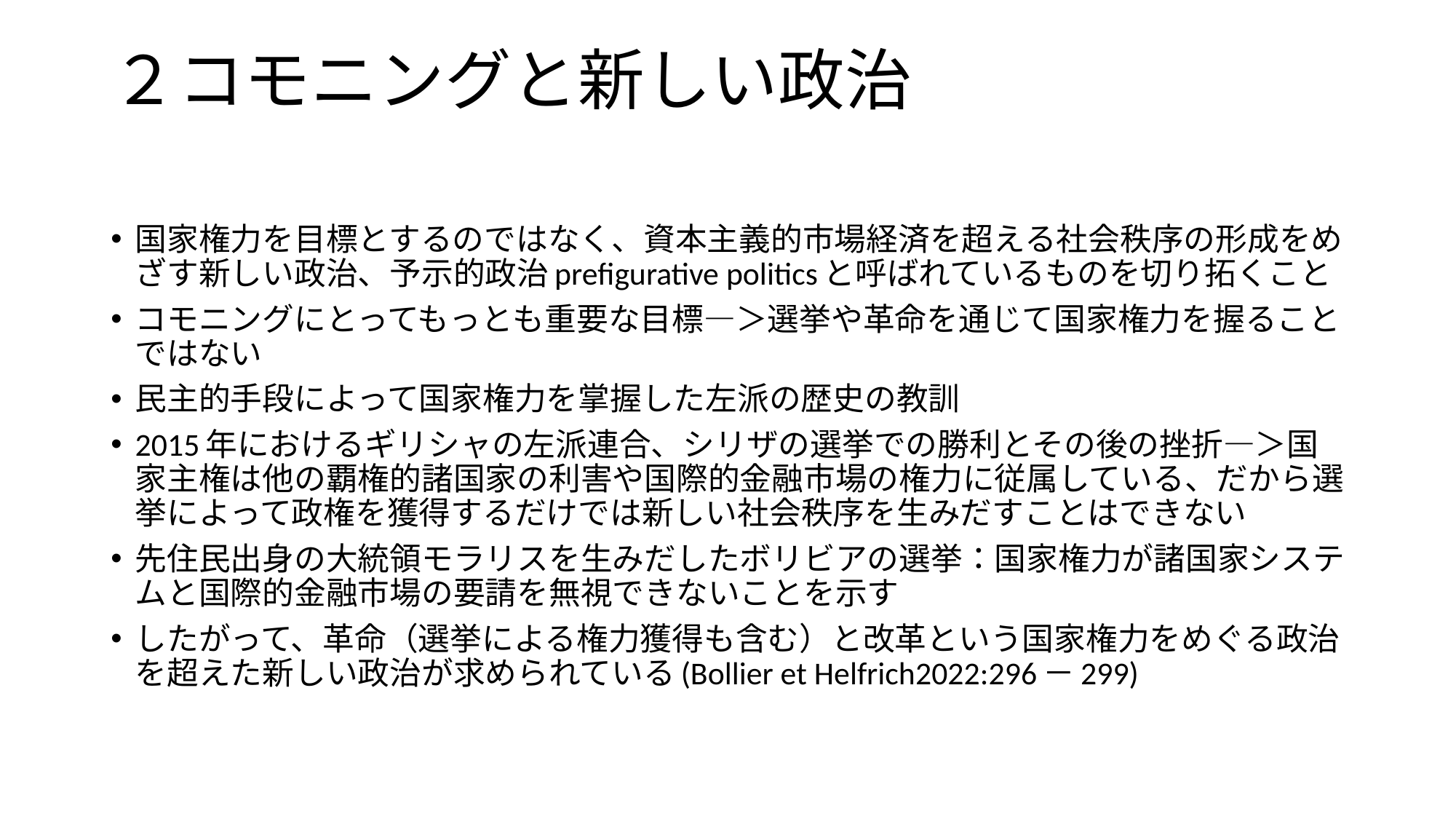

# ２コモニングと新しい政治
国家権力を目標とするのではなく、資本主義的市場経済を超える社会秩序の形成をめざす新しい政治、予示的政治prefigurative politicsと呼ばれているものを切り拓くこと
コモニングにとってもっとも重要な目標―＞選挙や革命を通じて国家権力を握ることではない
民主的手段によって国家権力を掌握した左派の歴史の教訓
2015年におけるギリシャの左派連合、シリザの選挙での勝利とその後の挫折―＞国家主権は他の覇権的諸国家の利害や国際的金融市場の権力に従属している、だから選挙によって政権を獲得するだけでは新しい社会秩序を生みだすことはできない
先住民出身の大統領モラリスを生みだしたボリビアの選挙：国家権力が諸国家システムと国際的金融市場の要請を無視できないことを示す
したがって、革命（選挙による権力獲得も含む）と改革という国家権力をめぐる政治を超えた新しい政治が求められている(Bollier et Helfrich2022:296－299)